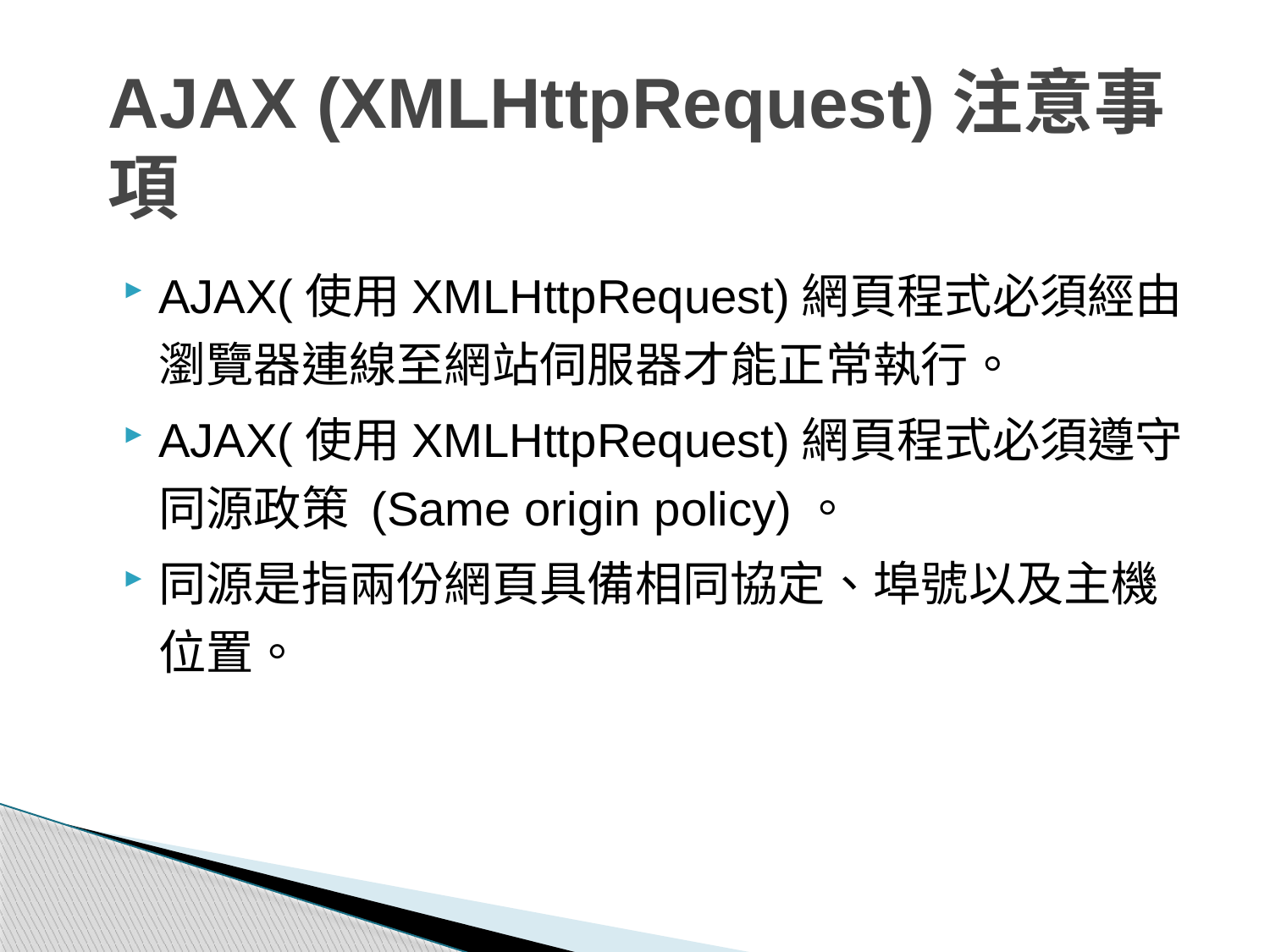

# AJAX (XMLHttpRequest)注意事項
AJAX(使用XMLHttpRequest)網頁程式必須經由瀏覽器連線至網站伺服器才能正常執行。
AJAX(使用XMLHttpRequest)網頁程式必須遵守同源政策 (Same origin policy)。
同源是指兩份網頁具備相同協定、埠號以及主機位置。